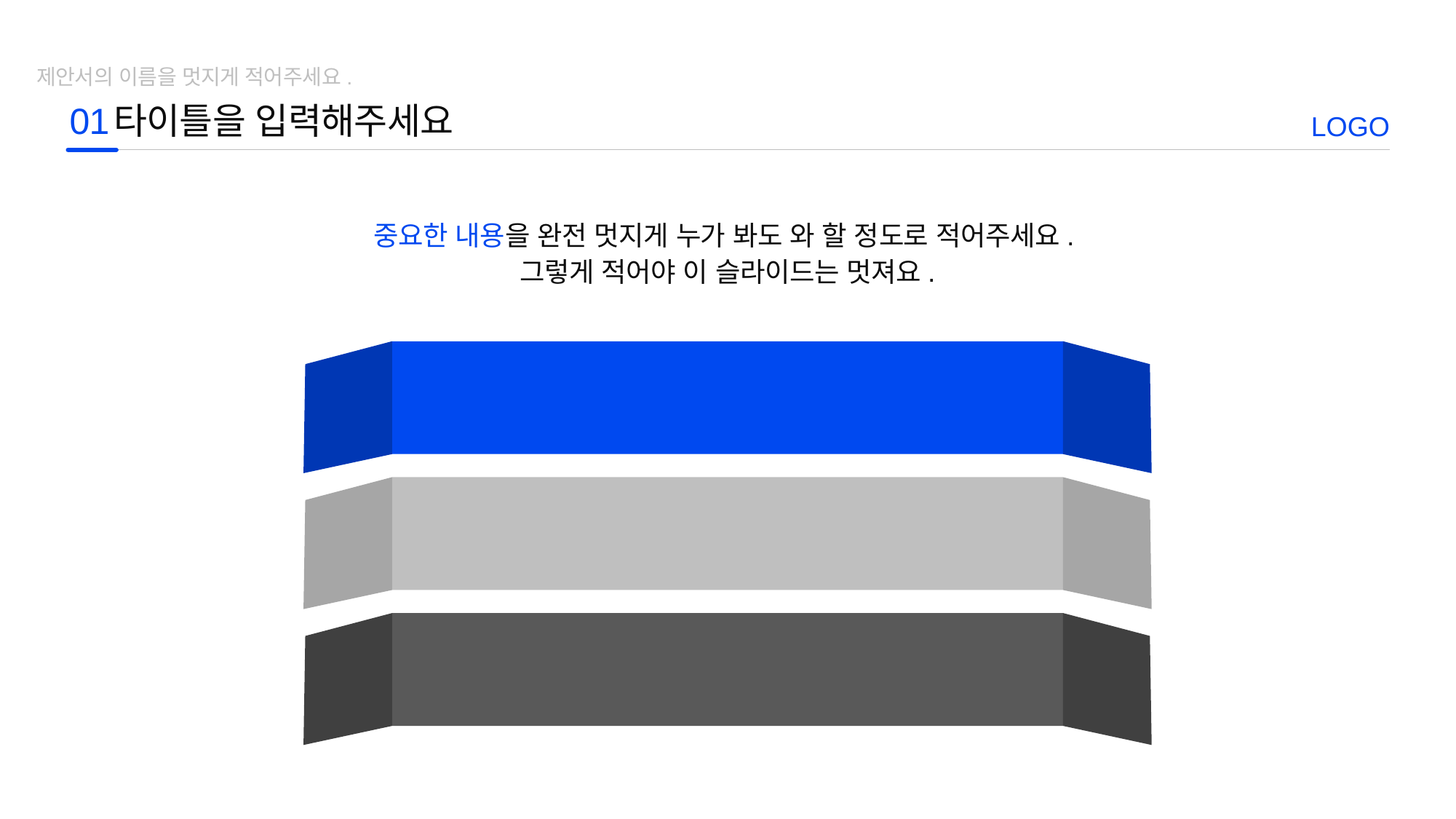

제안서의 이름을 멋지게 적어주세요.
01
타이틀을 입력해주세요
LOGO
중요한 내용을 완전 멋지게 누가 봐도 와 할 정도로 적어주세요.
그렇게 적어야 이 슬라이드는 멋져요.

제목을 입력하세요
01
본문 내용을 잘 정리 해서 입력해주세요. 본문 내용으로 성공적인 제안서를 제출해주세요.
클라이언트를 감동시켜주세요. 본문 내용을 잘 정리 해서 입력해주세요.

제목을 입력하세요
02
본문 내용을 잘 정리 해서 입력해주세요. 본문 내용으로 성공적인 제안서를 제출해주세요.
클라이언트를 감동시켜주세요. 본문 내용을 잘 정리 해서 입력해주세요.

제목을 입력하세요
03
본문 내용을 잘 정리 해서 입력해주세요. 본문 내용으로 성공적인 제안서를 제출해주세요.
클라이언트를 감동시켜주세요. 본문 내용을 잘 정리 해서 입력해주세요.